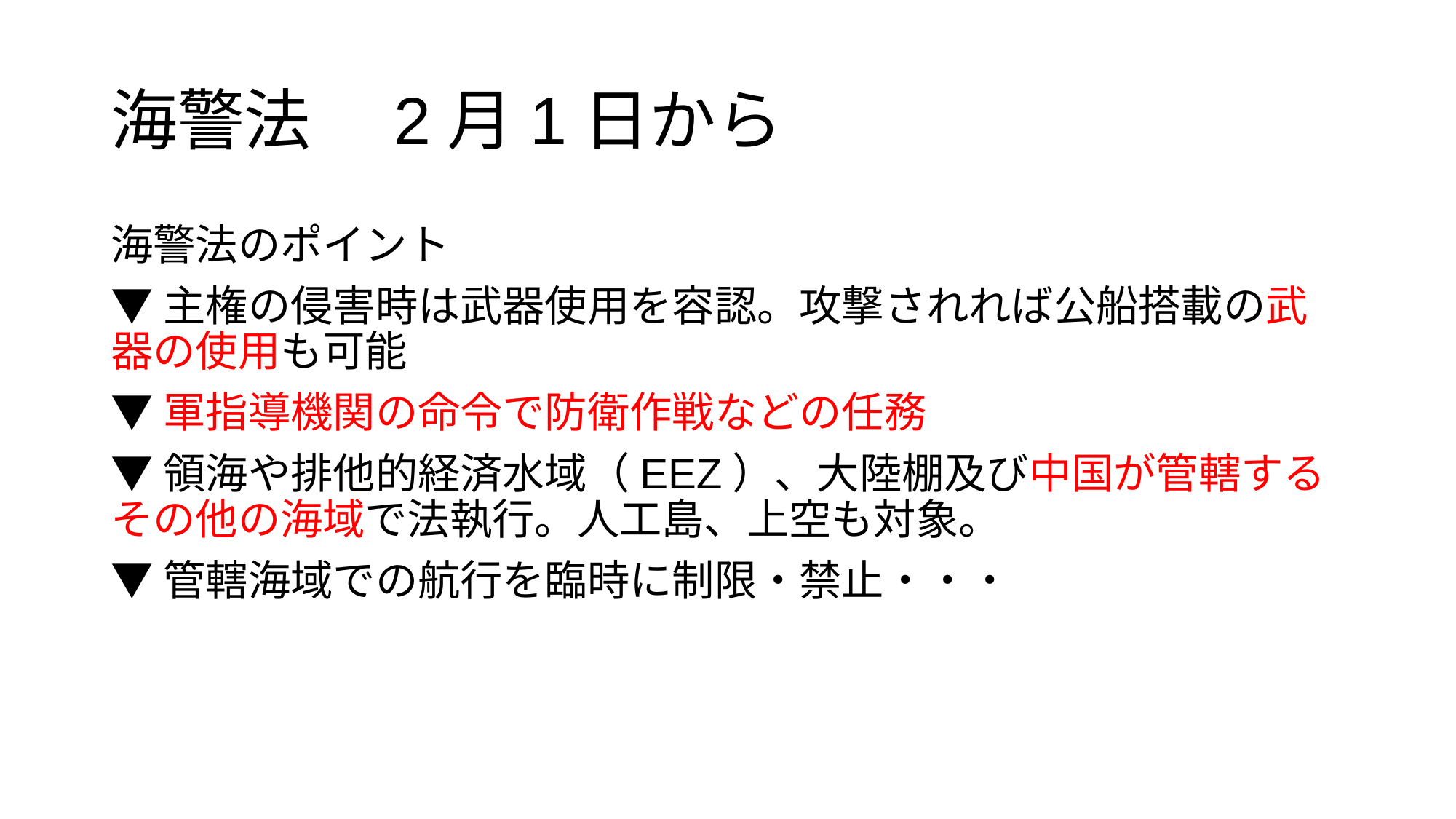

# 海警法　2月1日から
海警法のポイント
▼主権の侵害時は武器使用を容認。攻撃されれば公船搭載の武器の使用も可能
▼軍指導機関の命令で防衛作戦などの任務
▼領海や排他的経済水域（EEZ）、大陸棚及び中国が管轄するその他の海域で法執行。人工島、上空も対象。
▼管轄海域での航行を臨時に制限・禁止・・・